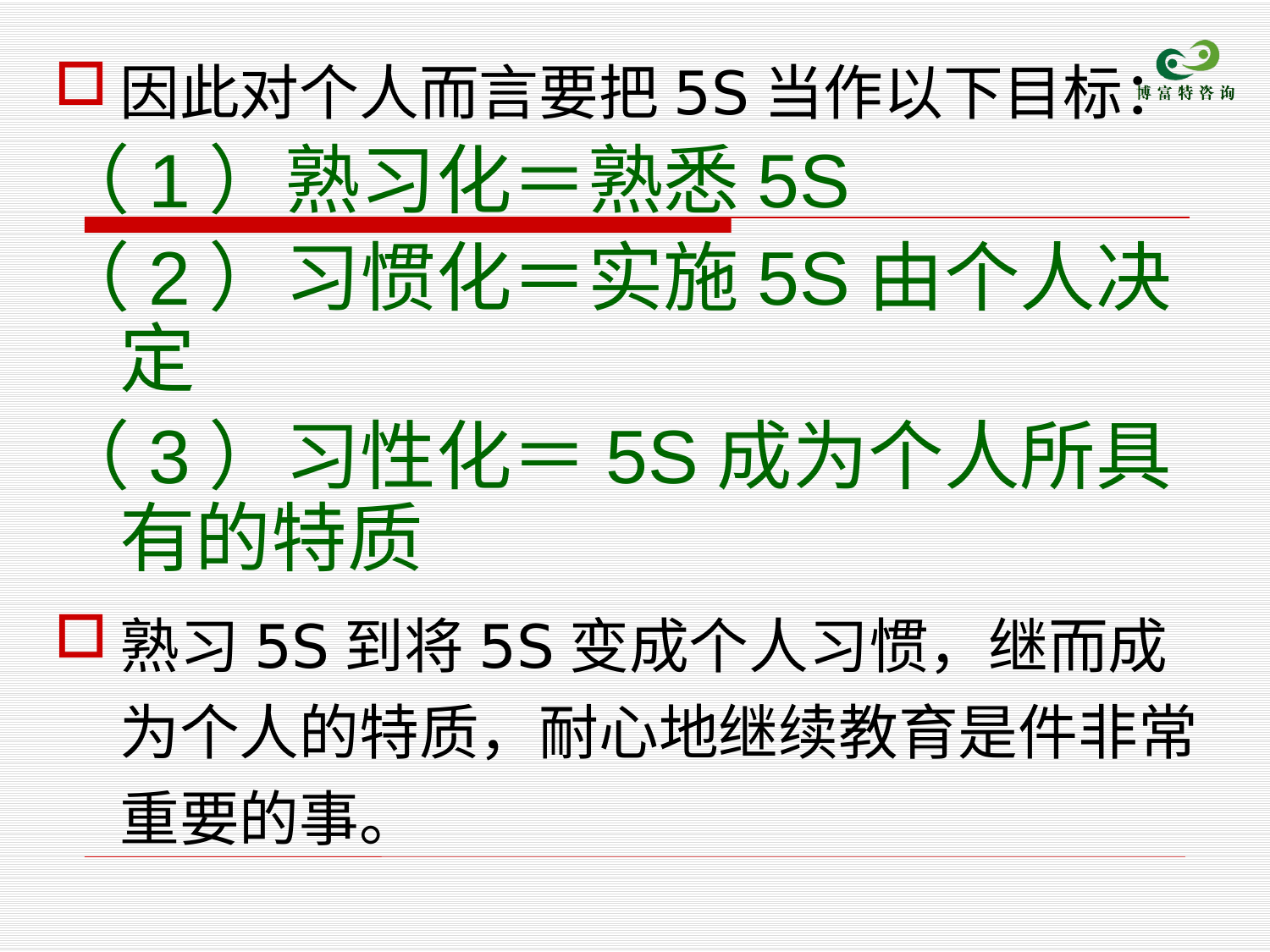

因此对个人而言要把5S当作以下目标：
（1）熟习化＝熟悉5S
（2）习惯化＝实施5S由个人决定
（3）习性化＝5S成为个人所具有的特质
熟习5S到将5S变成个人习惯，继而成为个人的特质，耐心地继续教育是件非常重要的事。
801